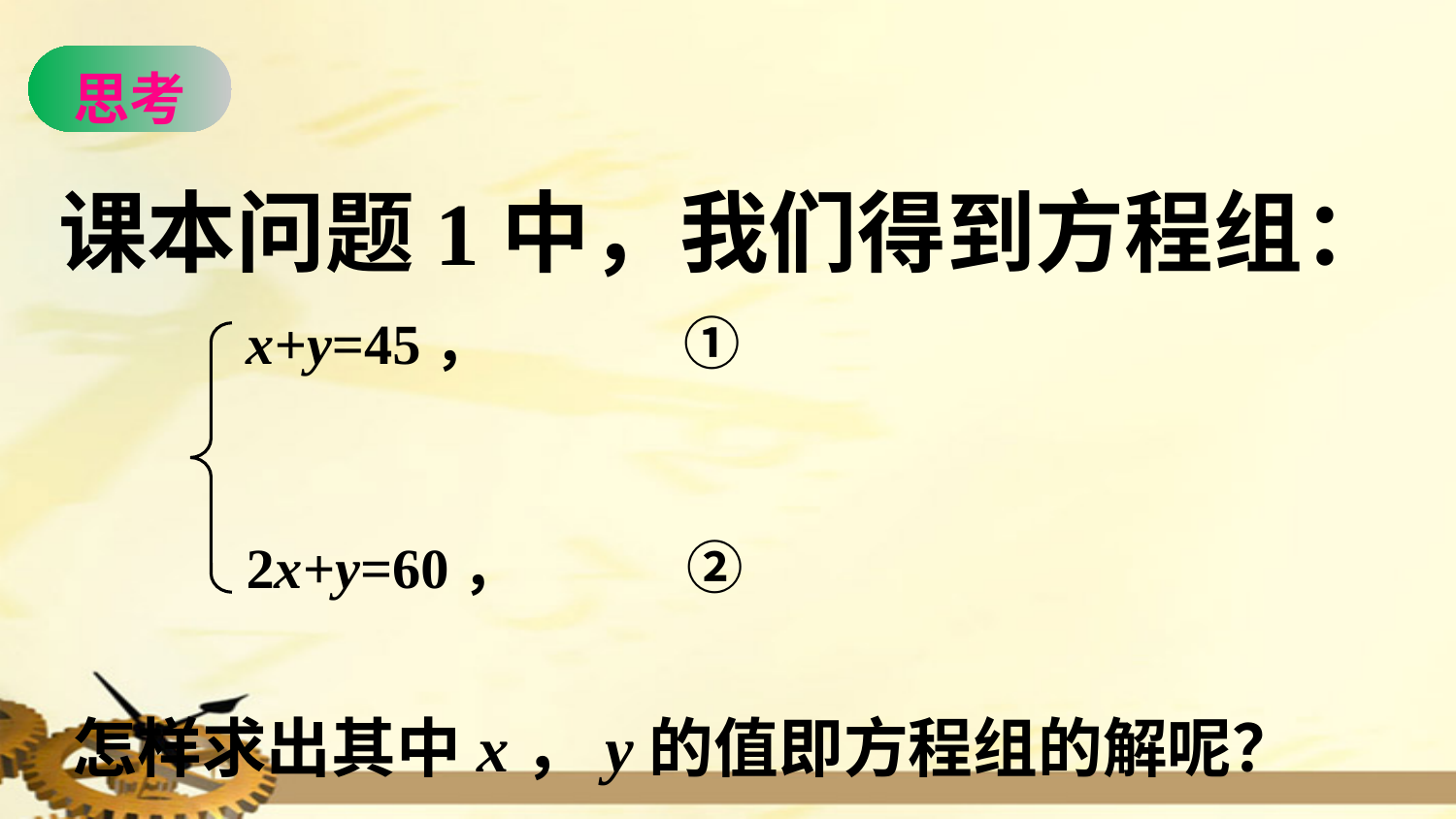

思考

课本问题1中，我们得到方程组：
x+y=45，               ①

2x+y=60，             ②
怎样求出其中x，y的值即方程组的解呢？